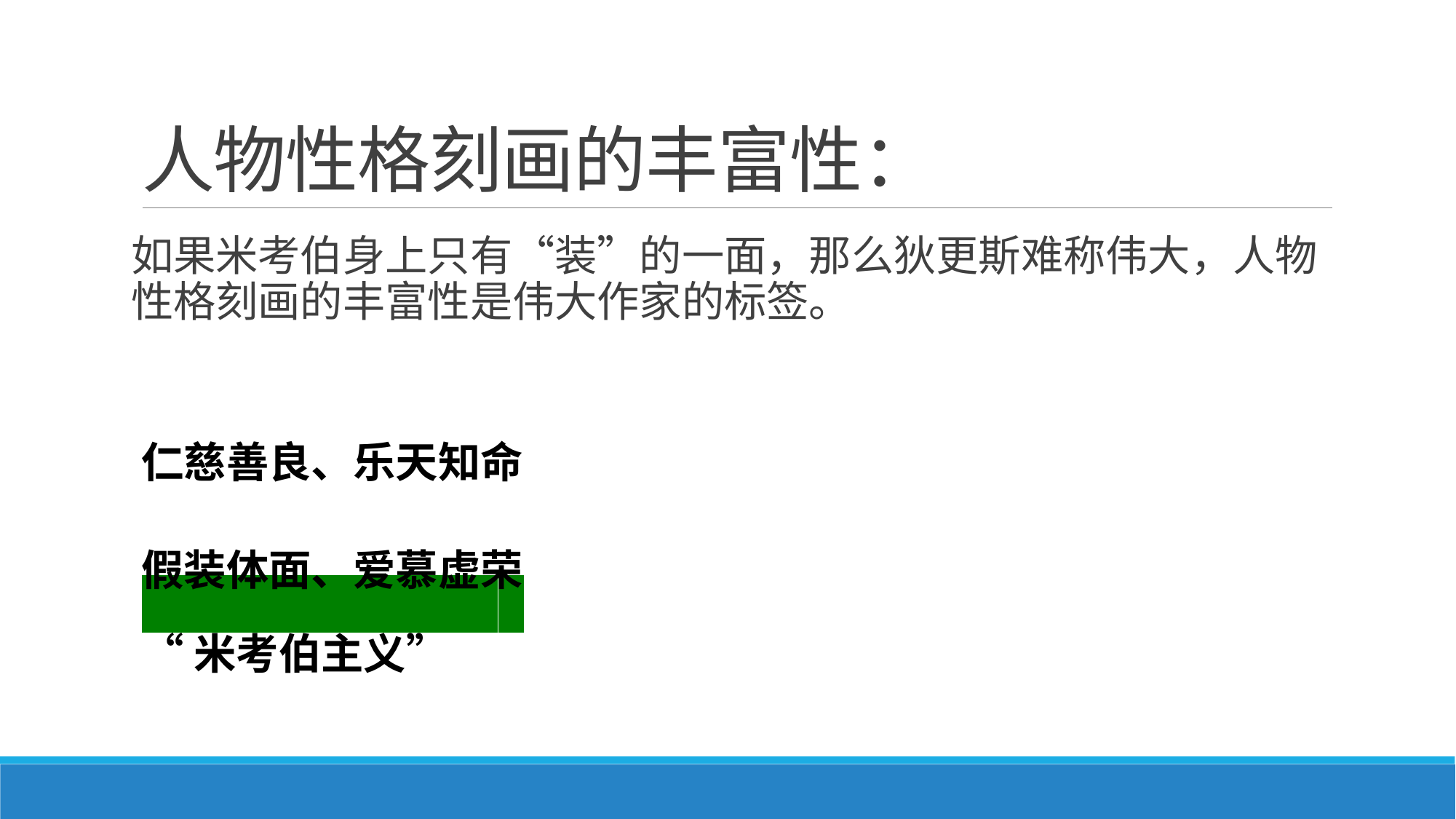

# 人物性格刻画的丰富性：
如果米考伯身上只有“装”的一面，那么狄更斯难称伟大，人物性格刻画的丰富性是伟大作家的标签。
仁慈善良、乐天知命

假装体面、爱慕虚荣

“米考伯主义”